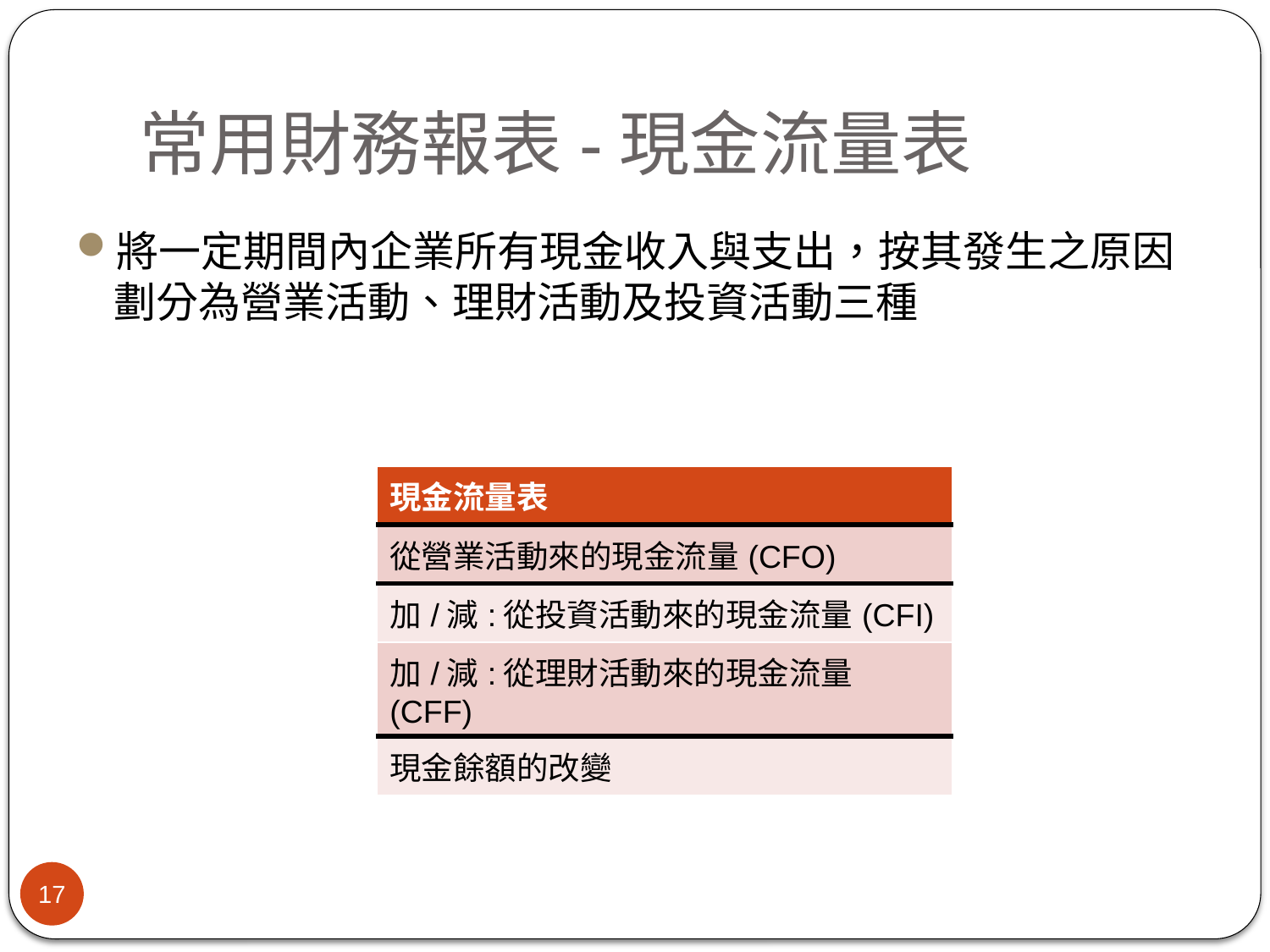

# 常用財務報表-現金流量表
將一定期間內企業所有現金收入與支出，按其發生之原因劃分為營業活動、理財活動及投資活動三種
| 現金流量表 |
| --- |
| 從營業活動來的現金流量(CFO) |
| 加/減:從投資活動來的現金流量(CFI) |
| 加/減:從理財活動來的現金流量(CFF) |
| 現金餘額的改變 |
17